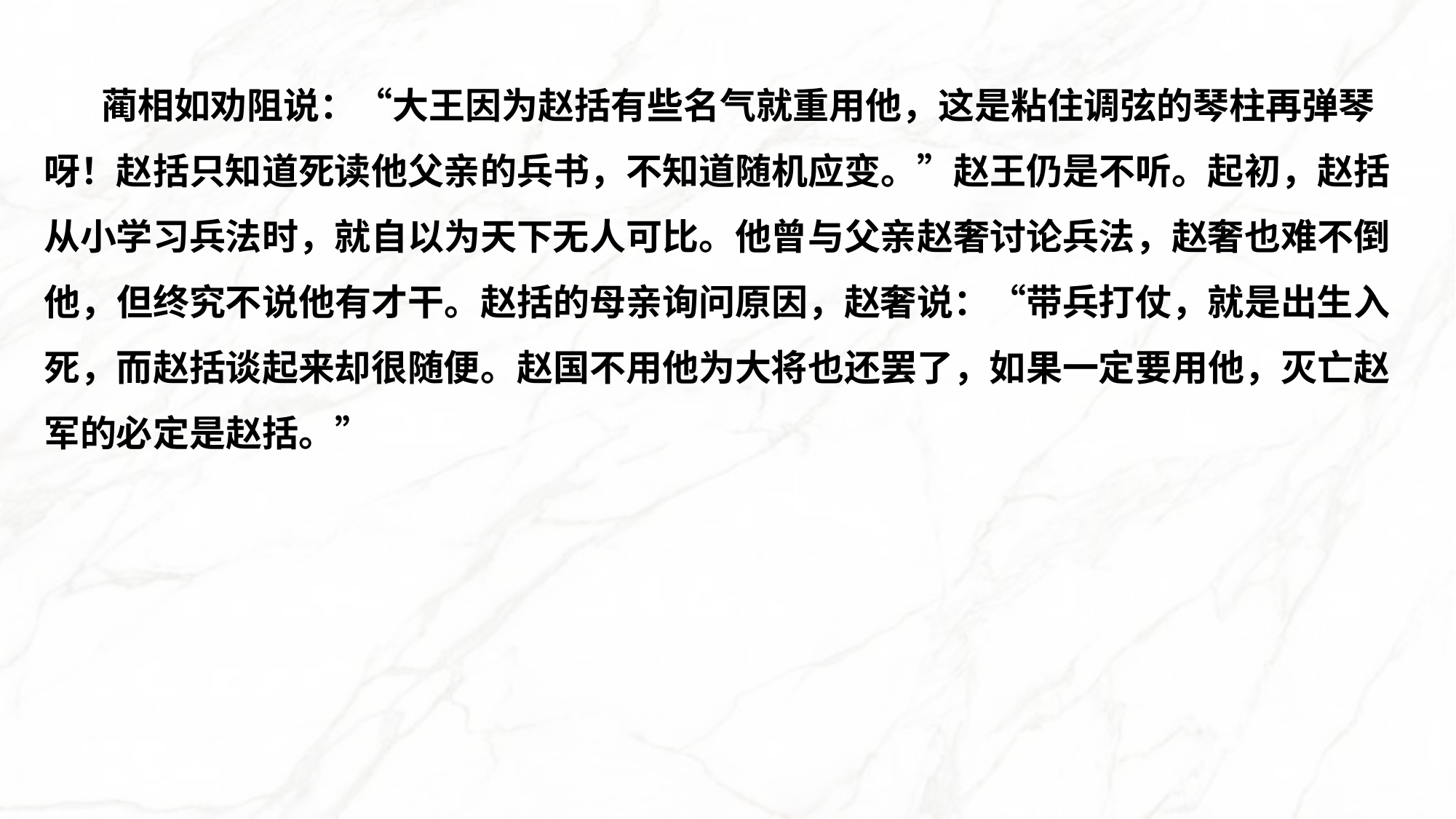

蔺相如劝阻说：“大王因为赵括有些名气就重用他，这是粘住调弦的琴柱再弹琴呀！赵括只知道死读他父亲的兵书，不知道随机应变。”赵王仍是不听。起初，赵括从小学习兵法时，就自以为天下无人可比。他曾与父亲赵奢讨论兵法，赵奢也难不倒他，但终究不说他有才干。赵括的母亲询问原因，赵奢说：“带兵打仗，就是出生入死，而赵括谈起来却很随便。赵国不用他为大将也还罢了，如果一定要用他，灭亡赵军的必定是赵括。”